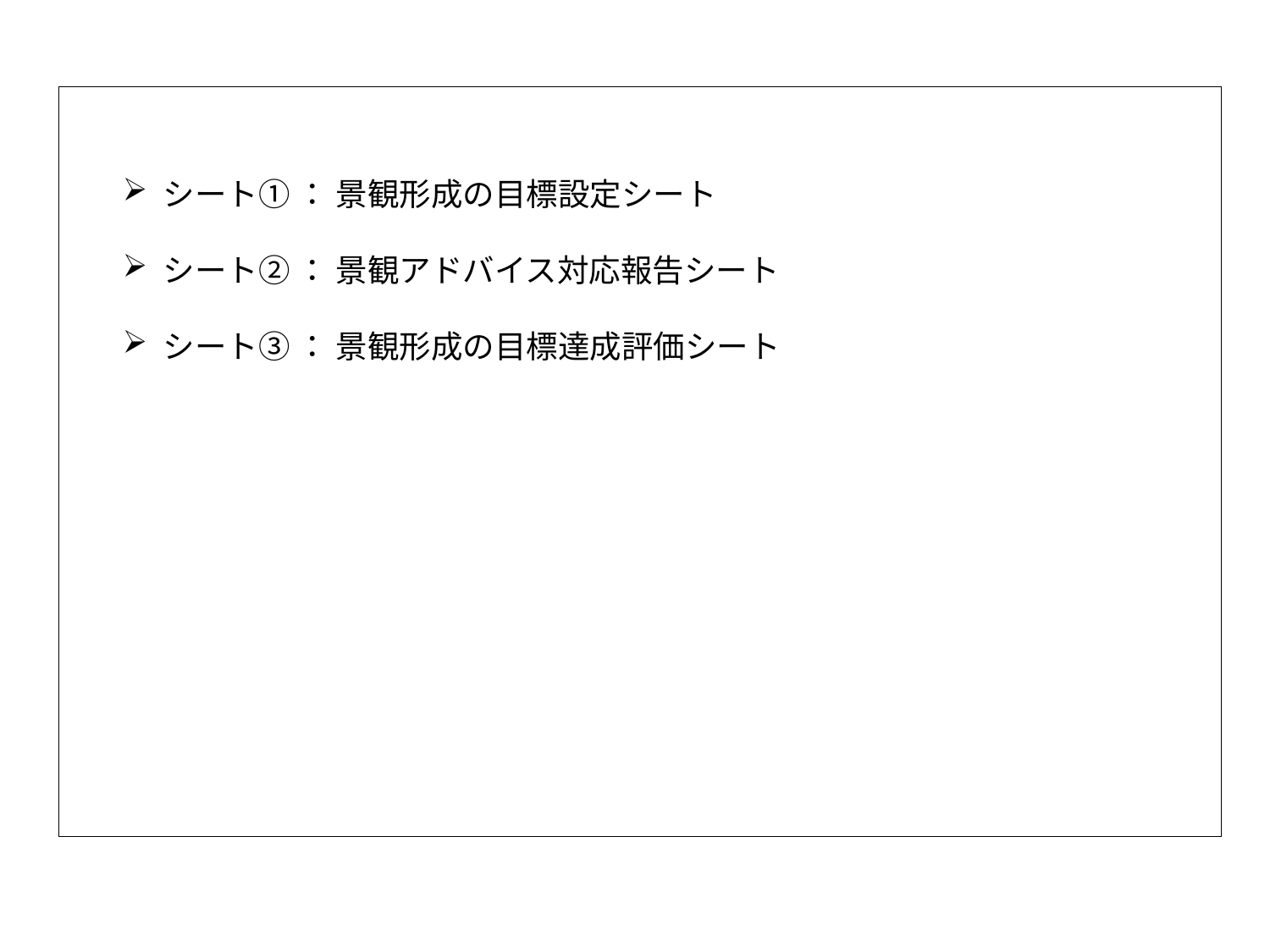

シート① ： 景観形成の目標設定シート
 シート② ： 景観アドバイス対応報告シート
 シート③ ： 景観形成の目標達成評価シート